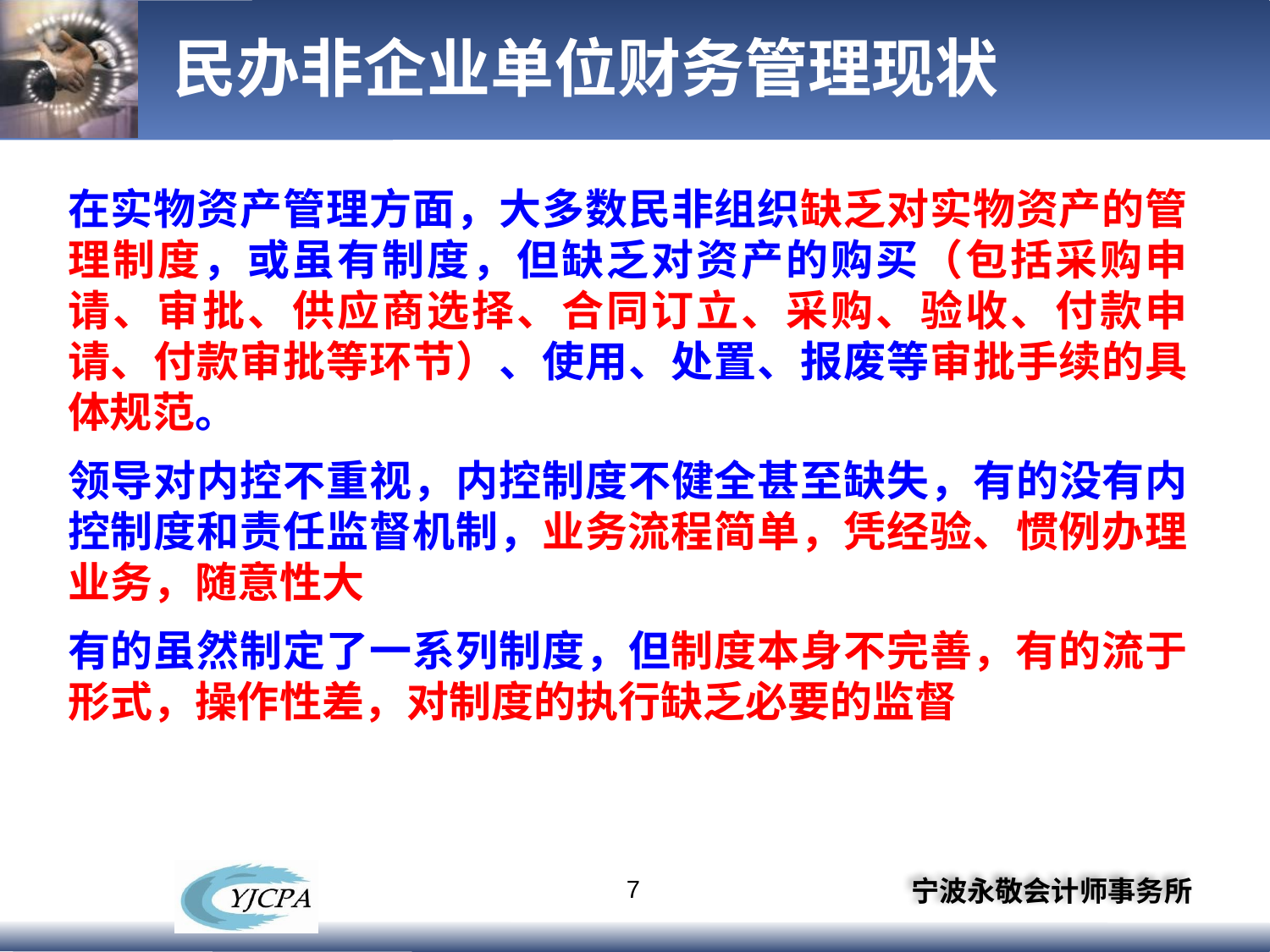

# 民办非企业单位财务管理现状
在实物资产管理方面，大多数民非组织缺乏对实物资产的管理制度，或虽有制度，但缺乏对资产的购买（包括采购申请、审批、供应商选择、合同订立、采购、验收、付款申请、付款审批等环节）、使用、处置、报废等审批手续的具体规范。
领导对内控不重视，内控制度不健全甚至缺失，有的没有内控制度和责任监督机制，业务流程简单，凭经验、惯例办理业务，随意性大
有的虽然制定了一系列制度，但制度本身不完善，有的流于形式，操作性差，对制度的执行缺乏必要的监督